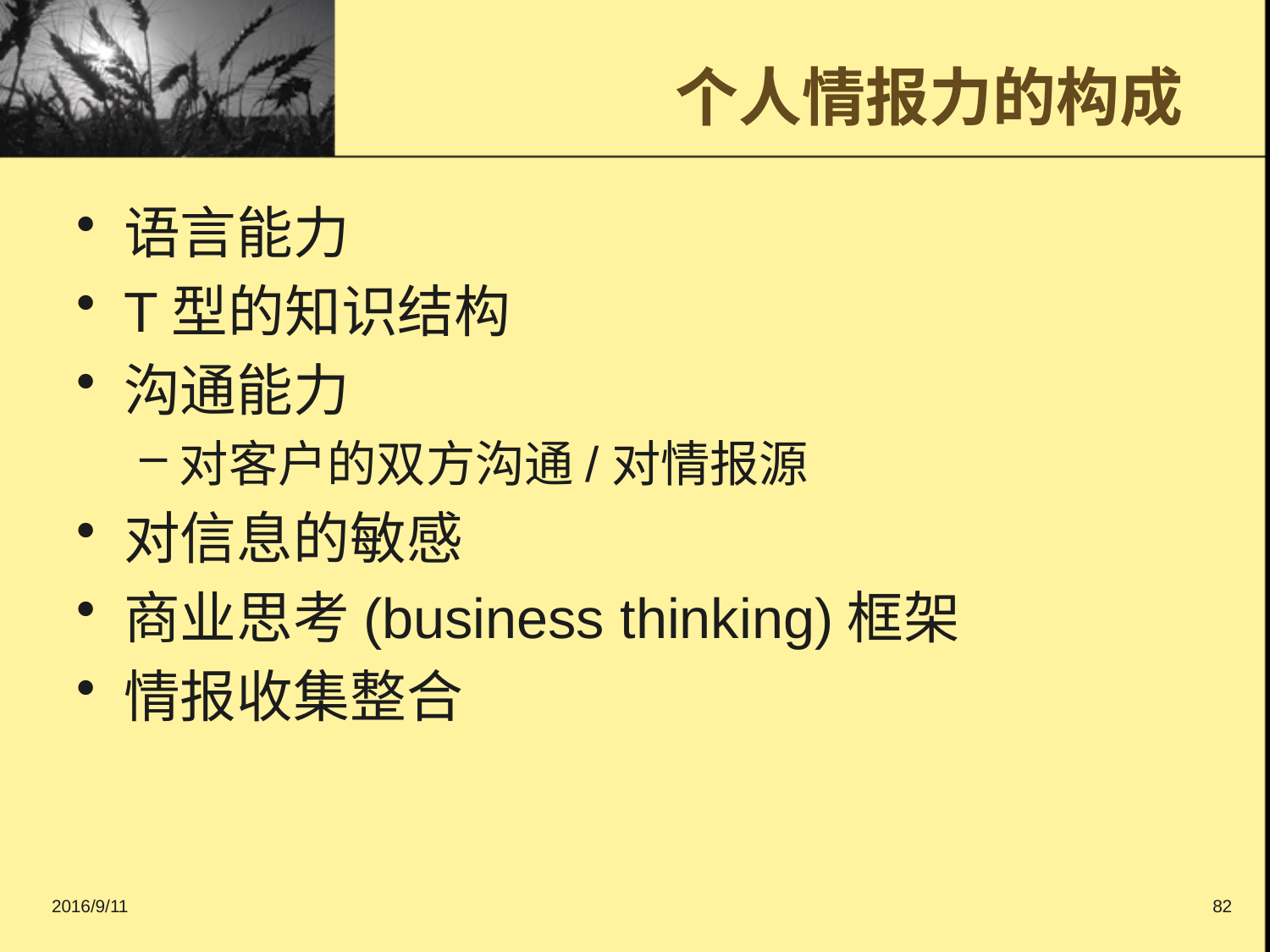

# 个人情报力的构成
语言能力
T型的知识结构
沟通能力
对客户的双方沟通/对情报源
对信息的敏感
商业思考(business thinking)框架
情报收集整合
2016/9/11
82